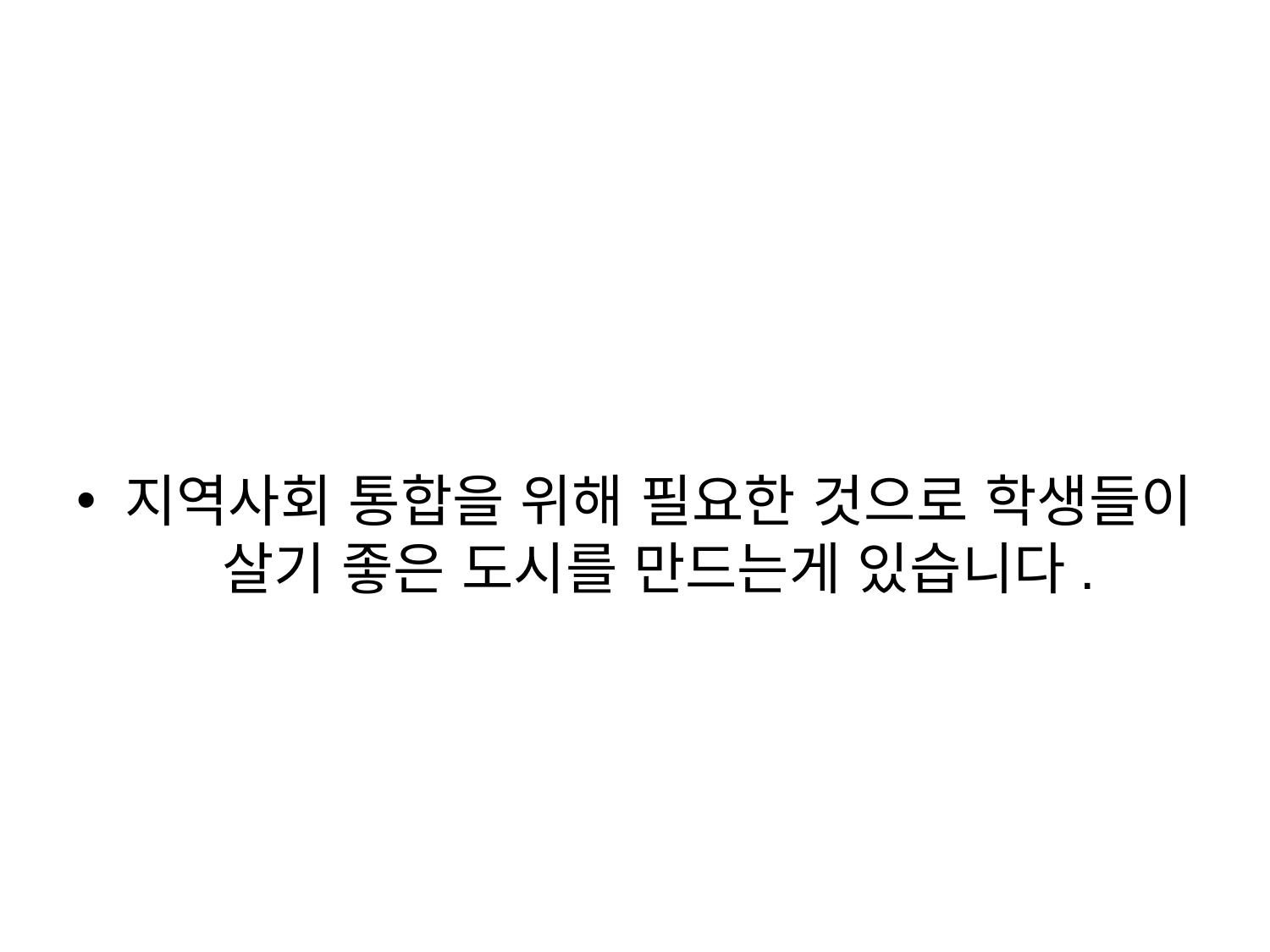

#

지역사회 통합을 위해 필요한 것으로 학생들이 살기 좋은 도시를 만드는게 있습니다.